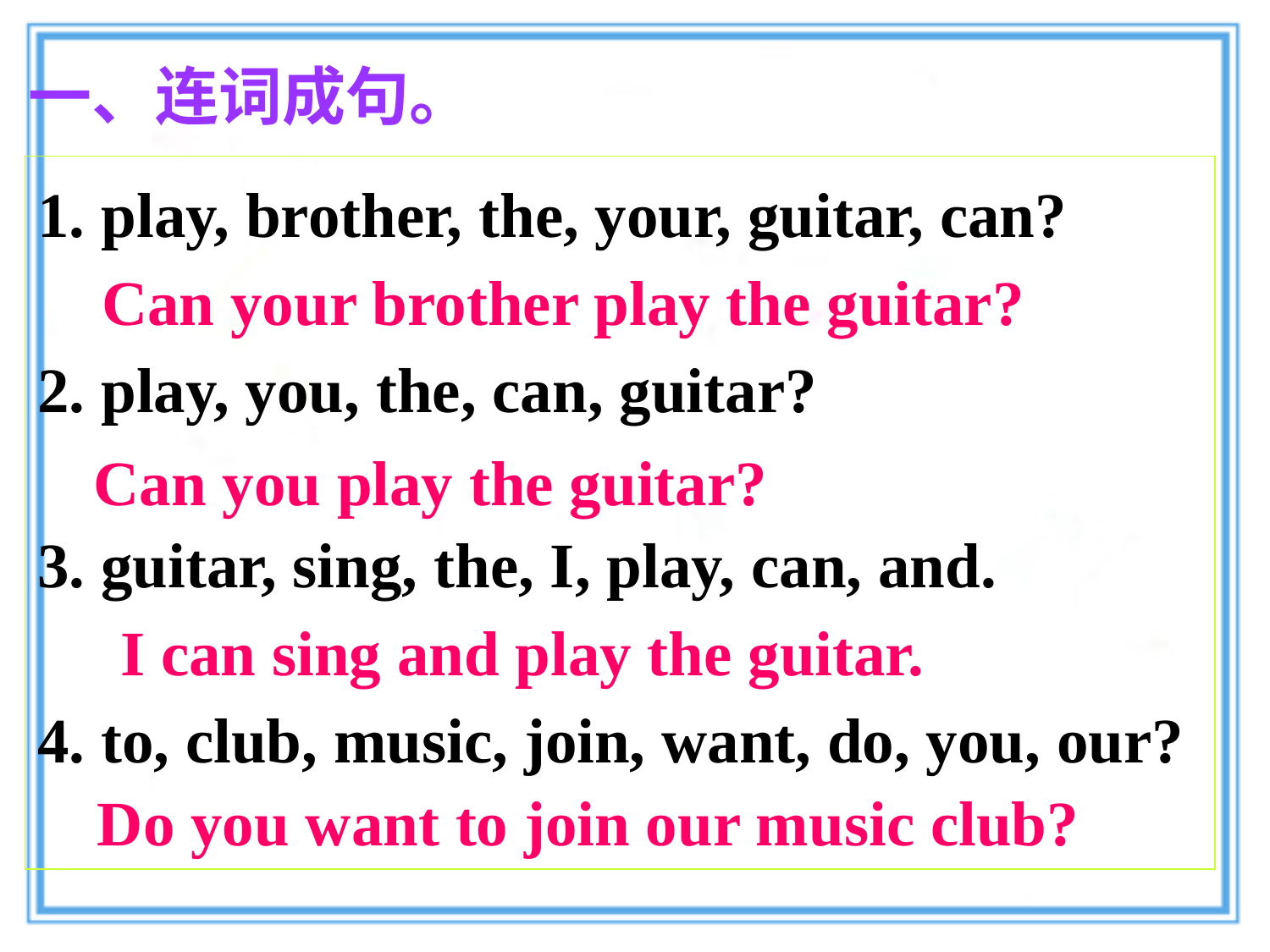

一、连词成句。
 play, brother, the, your, guitar, can?

2. play, you, the, can, guitar?

3. guitar, sing, the, I, play, can, and.

4. to, club, music, join, want, do, you, our?

Can your brother play the guitar?
 Can you play the guitar?
I can sing and play the guitar.
Do you want to join our music club?